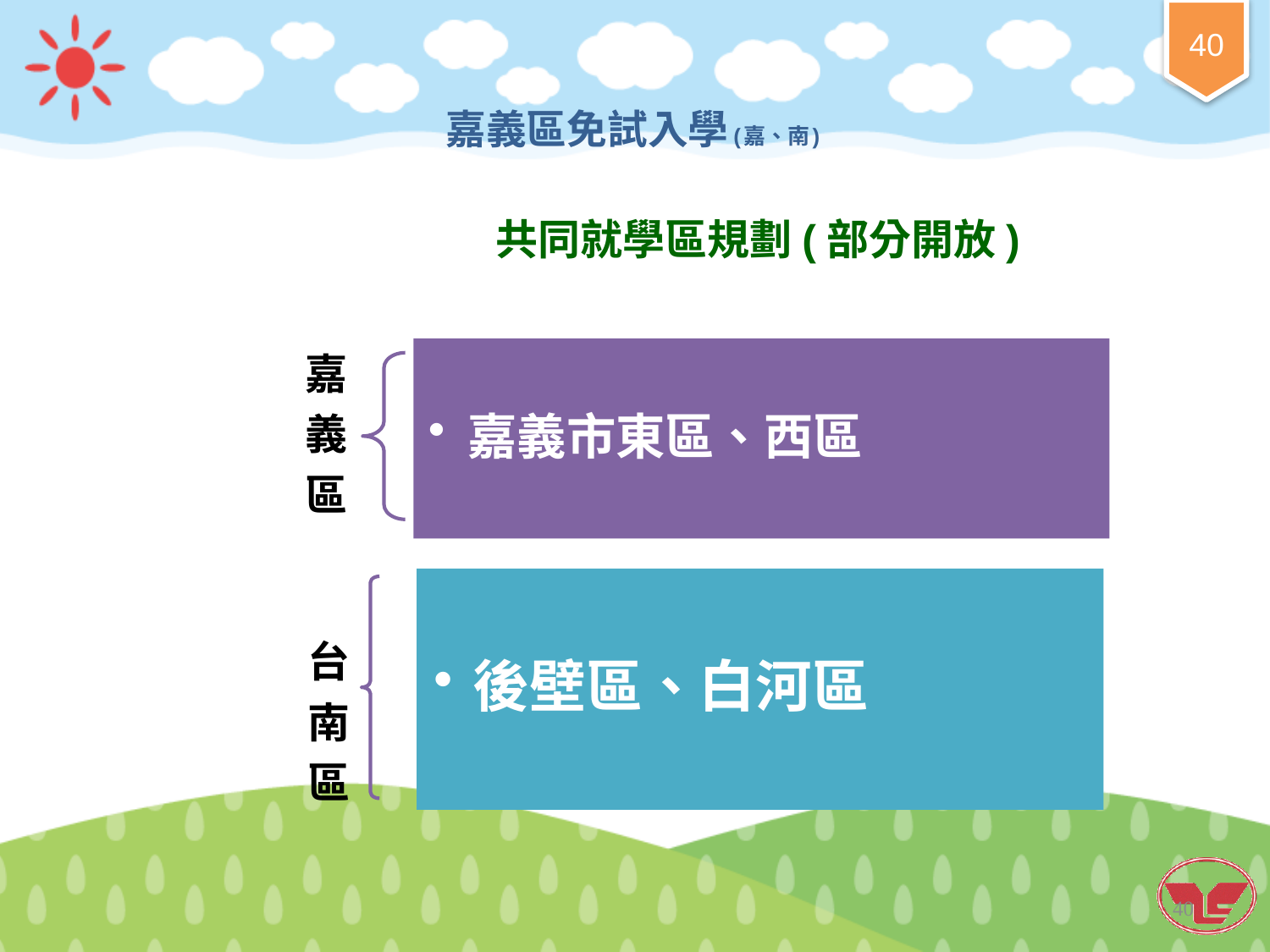

# 嘉義區免試入學(嘉、南)
共同就學區規劃(部分開放)
嘉
義
區
嘉義市東區、西區

台
南
區

後壁區、白河區
40